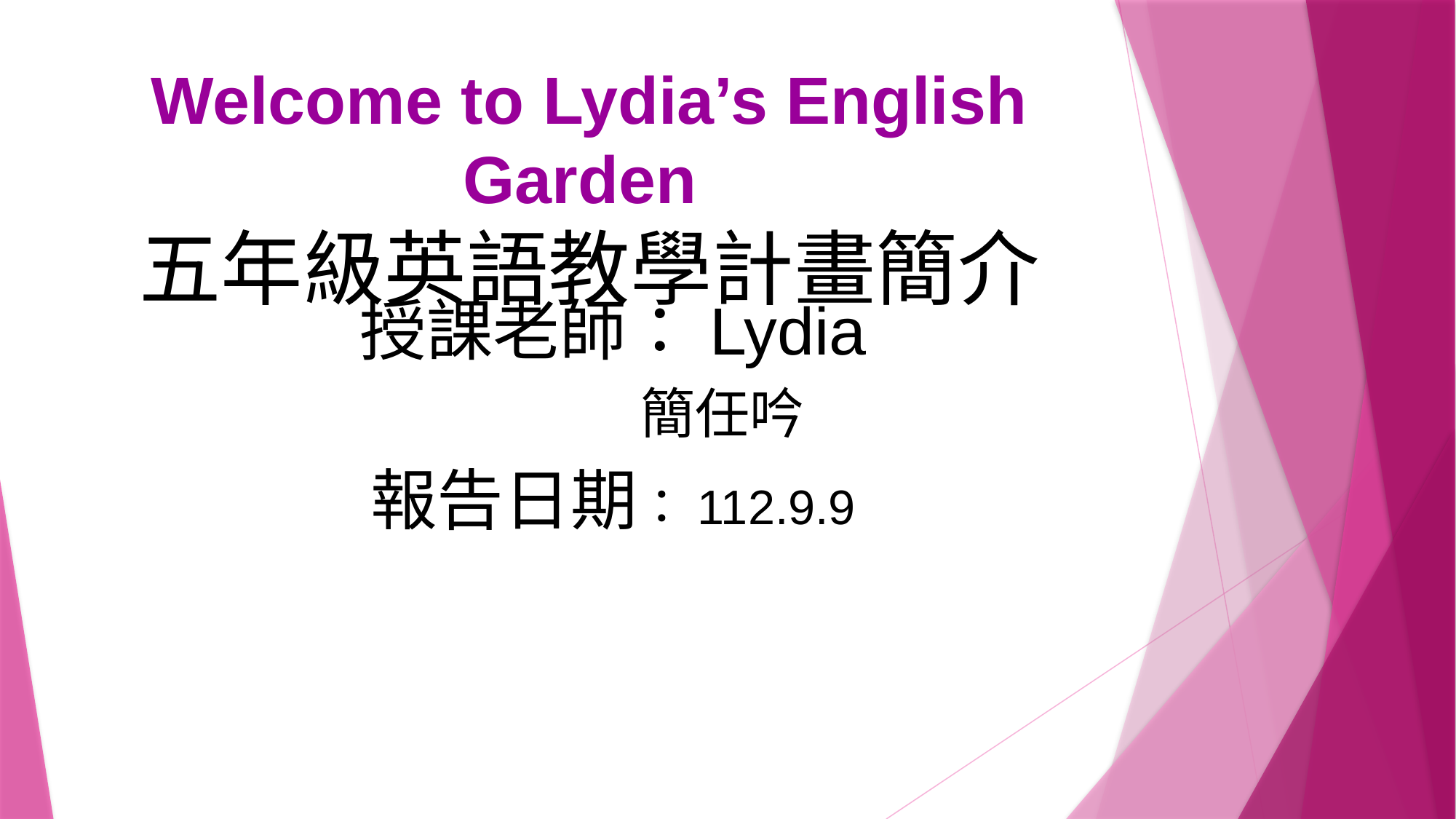

Welcome to Lydia’s English Garden
五年級英語教學計畫簡介
授課老師：Lydia
                   簡任吟
報告日期：112.9.9